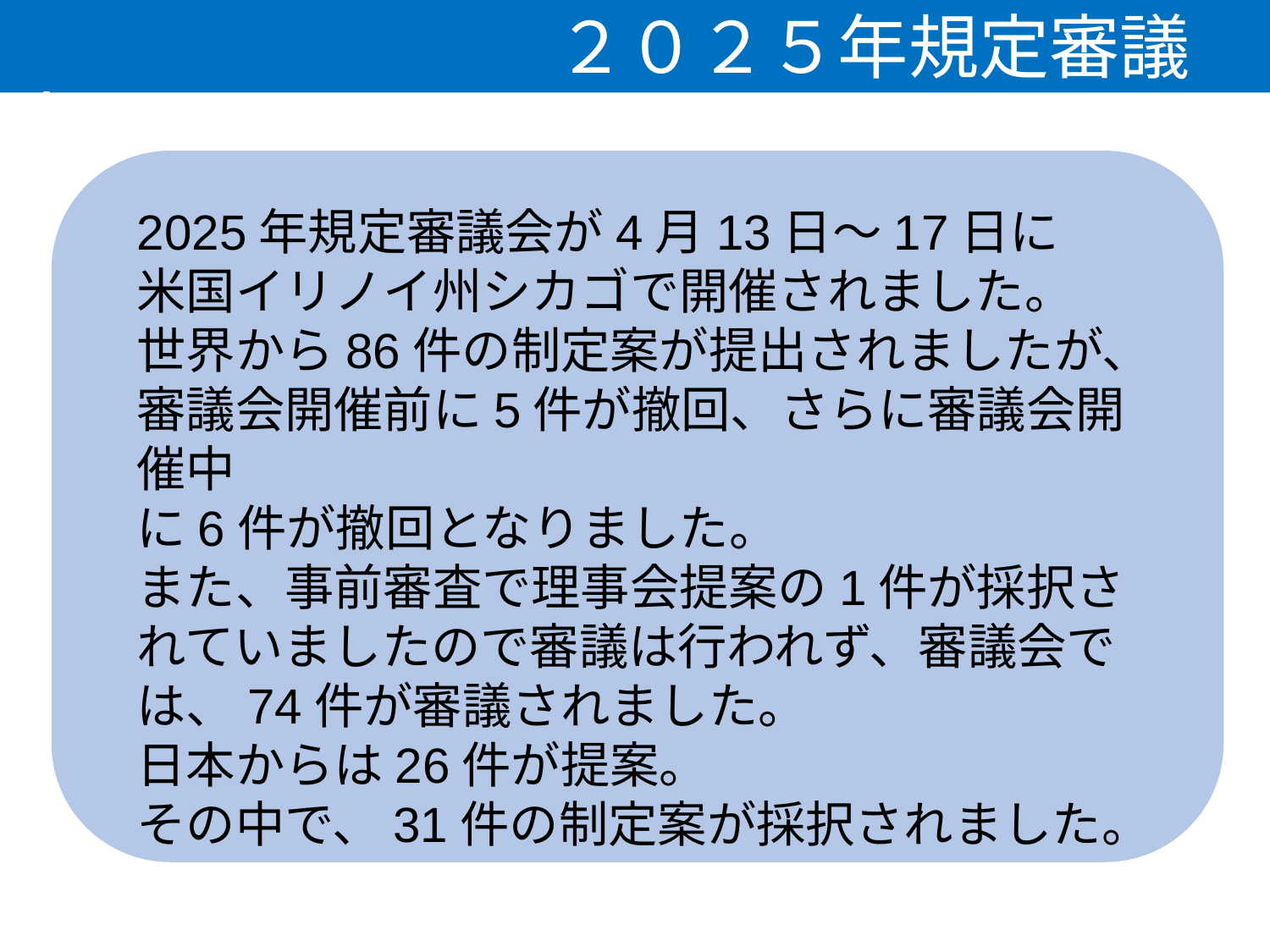

２０２５年規定審議会

2025年規定審議会が4月13日～17日に
米国イリノイ州シカゴで開催されました。
世界から86件の制定案が提出されましたが、
審議会開催前に5件が撤回、さらに審議会開催中
に6件が撤回となりました。
また、事前審査で理事会提案の1件が採択されていましたので審議は行われず、審議会では、74件が審議されました。
日本からは26件が提案。
その中で、31件の制定案が採択されました。
7